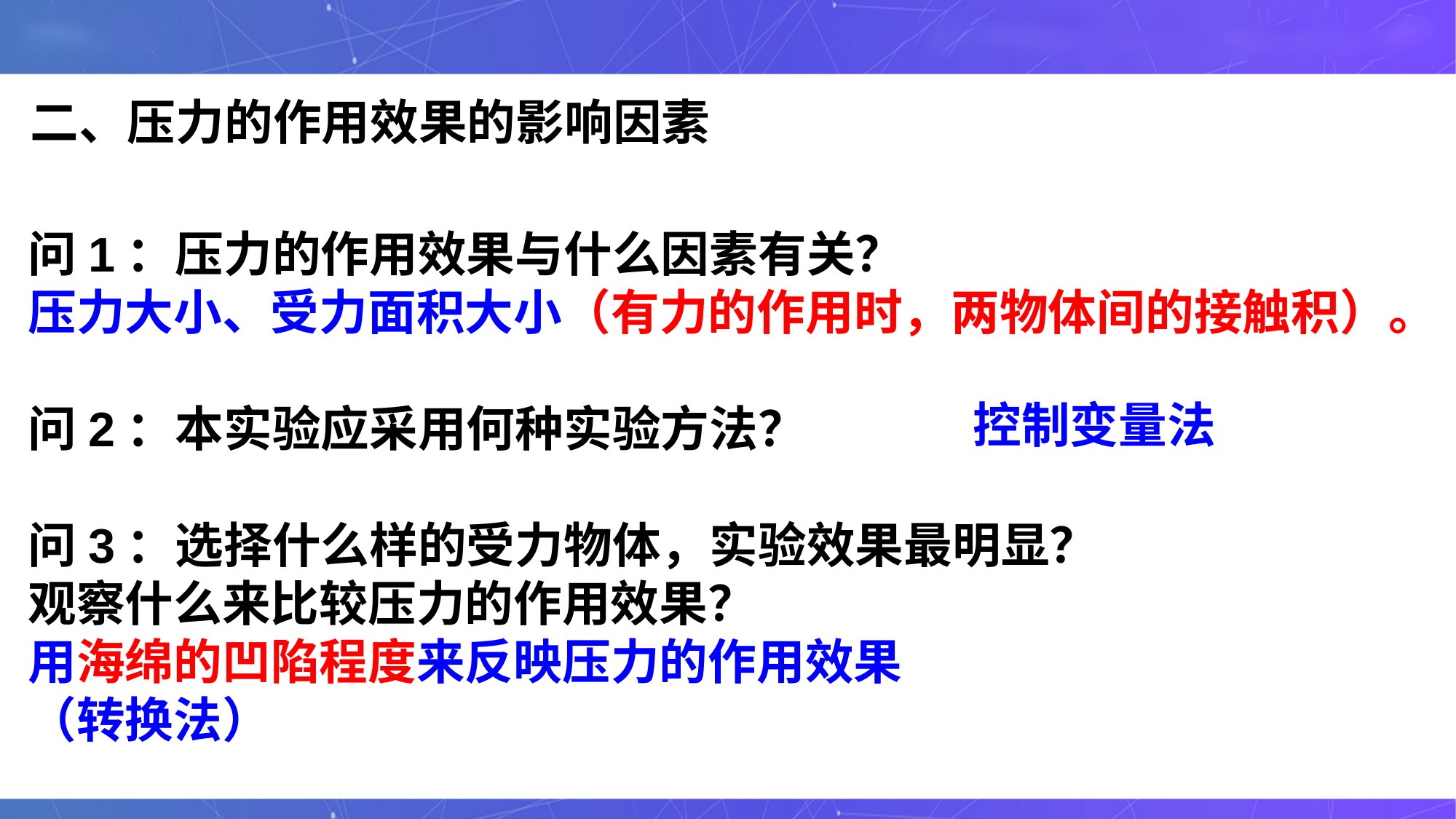

二、压力的作用效果的影响因素

问1：压力的作用效果与什么因素有关？
压力大小、受力面积大小（有力的作用时，两物体间的接触积）。

问2：本实验应采用何种实验方法？

问3：选择什么样的受力物体，实验效果最明显？
观察什么来比较压力的作用效果？
用海绵的凹陷程度来反映压力的作用效果
（转换法）
F
F
控制变量法